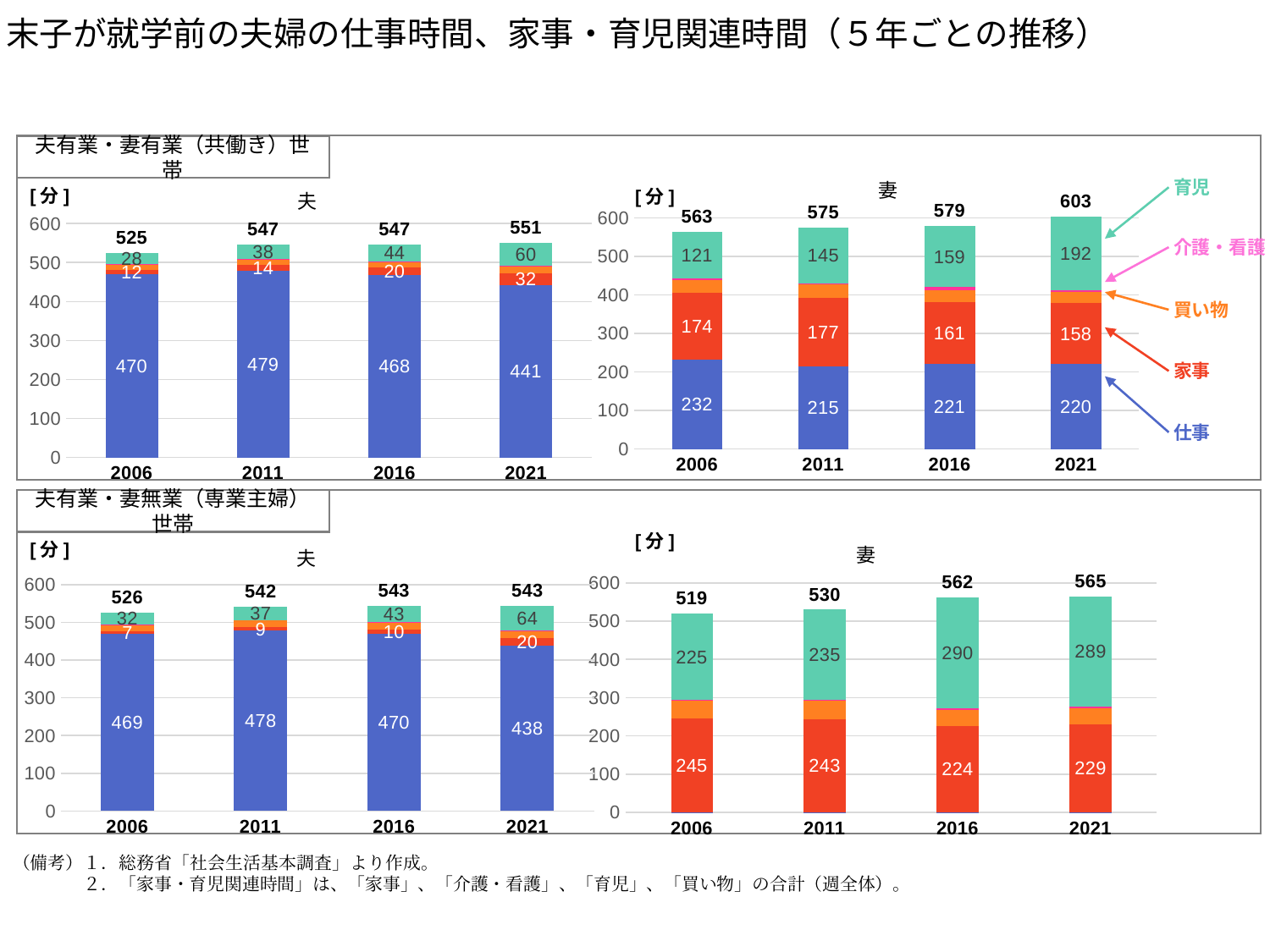

末子が就学前の夫婦の仕事時間、家事・育児関連時間（５年ごとの推移）

### Chart: 妻

| Category | 仕事 | 家事 | 買い物 | 介護・看護 | 育児 | 合計 |
|---|---|---|---|---|---|---|
| 2006 | 232.0 | 174.0 | 32.0 | 4.0 | 121.0 | 563.0 |
| 2011 | 215.0 | 177.0 | 35.0 | 3.0 | 145.0 | 575.0 |
| 2016 | 221.0 | 161.0 | 31.0 | 7.0 | 159.0 | 579.0 |
| 2021 | 220.0 | 158.0 | 29.0 | 4.0 | 192.0 | 603.0 |
夫有業・妻有業（共働き）世帯

### Chart: 夫

| Category | 仕事 | 家事 | 買い物 | 介護・看護 | 育児 | 合計 |
|---|---|---|---|---|---|---|
| 2006 | 470.0 | 12.0 | 14.0 | 1.0 | 28.0 | 525.0 |
| 2011 | 479.0 | 14.0 | 15.0 | 1.0 | 38.0 | 547.0 |
| 2016 | 468.0 | 20.0 | 14.0 | 1.0 | 44.0 | 547.0 |
| 2021 | 441.0 | 32.0 | 17.0 | 1.0 | 60.0 | 551.0 |
育児
[分]
[分]
介護・看護
買い物
家事
仕事
夫有業・妻無業（専業主婦）世帯

### Chart: 妻

| Category | 仕事 | 家事 | 買い物 | 介護・看護 | 育児 | 合計 |
|---|---|---|---|---|---|---|
| 2006 | 1.0 | 245.0 | 45.0 | 3.0 | 225.0 | 519.0 |
| 2011 | 1.0 | 243.0 | 47.0 | 4.0 | 235.0 | 530.0 |
| 2016 | 1.0 | 224.0 | 42.0 | 5.0 | 290.0 | 562.0 |
| 2021 | 1.0 | 229.0 | 43.0 | 3.0 | 289.0 | 565.0 |

### Chart: 夫

| Category | 仕事 | 家事 | 買い物 | 介護・看護 | 育児 | 合計 |
|---|---|---|---|---|---|---|
| 2006 | 469.0 | 7.0 | 17.0 | 1.0 | 32.0 | 526.0 |
| 2011 | 478.0 | 9.0 | 18.0 | 0.0 | 37.0 | 542.0 |
| 2016 | 470.0 | 10.0 | 19.0 | 1.0 | 43.0 | 543.0 |
| 2021 | 438.0 | 20.0 | 20.0 | 1.0 | 64.0 | 543.0 |
[分]
[分]
（備考）１．総務省「社会生活基本調査」より作成。
　　　　２．「家事・育児関連時間」は、「家事」、「介護・看護」、「育児」、「買い物」の合計（週全体）。